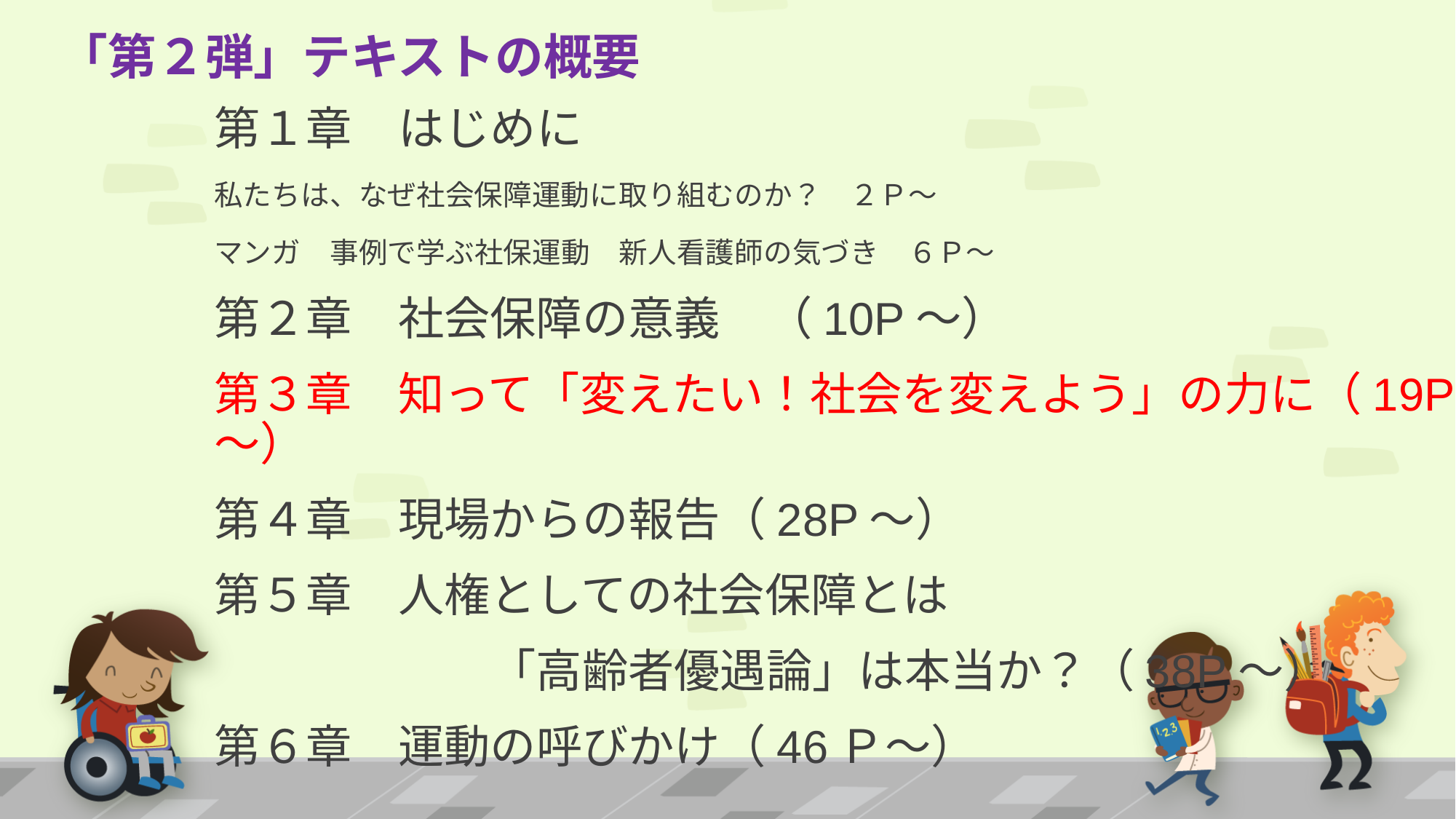

# 「第２弾」テキストの概要
第１章　はじめに
私たちは、なぜ社会保障運動に取り組むのか？　２Ｐ～
マンガ　事例で学ぶ社保運動　新人看護師の気づき　６Ｐ～
第２章　社会保障の意義　（10P～）
第３章　知って「変えたい！社会を変えよう」の力に（19P～）
第４章　現場からの報告（28P～）
第５章　人権としての社会保障とは
　　　　　　「高齢者優遇論」は本当か？（38P～）
第６章　運動の呼びかけ（46Ｐ～）